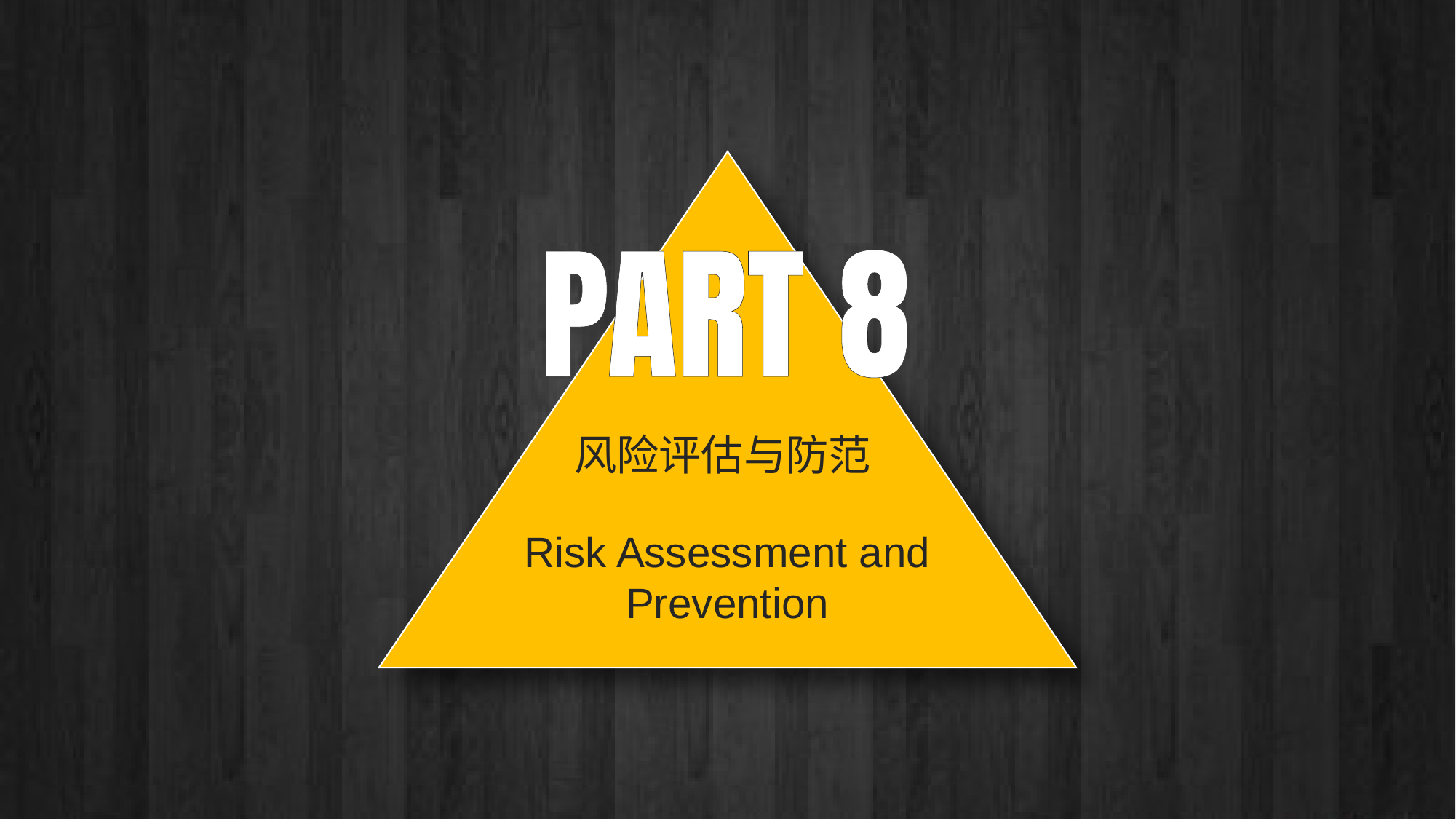

PART 8
风险评估与防范
Risk Assessment and Prevention